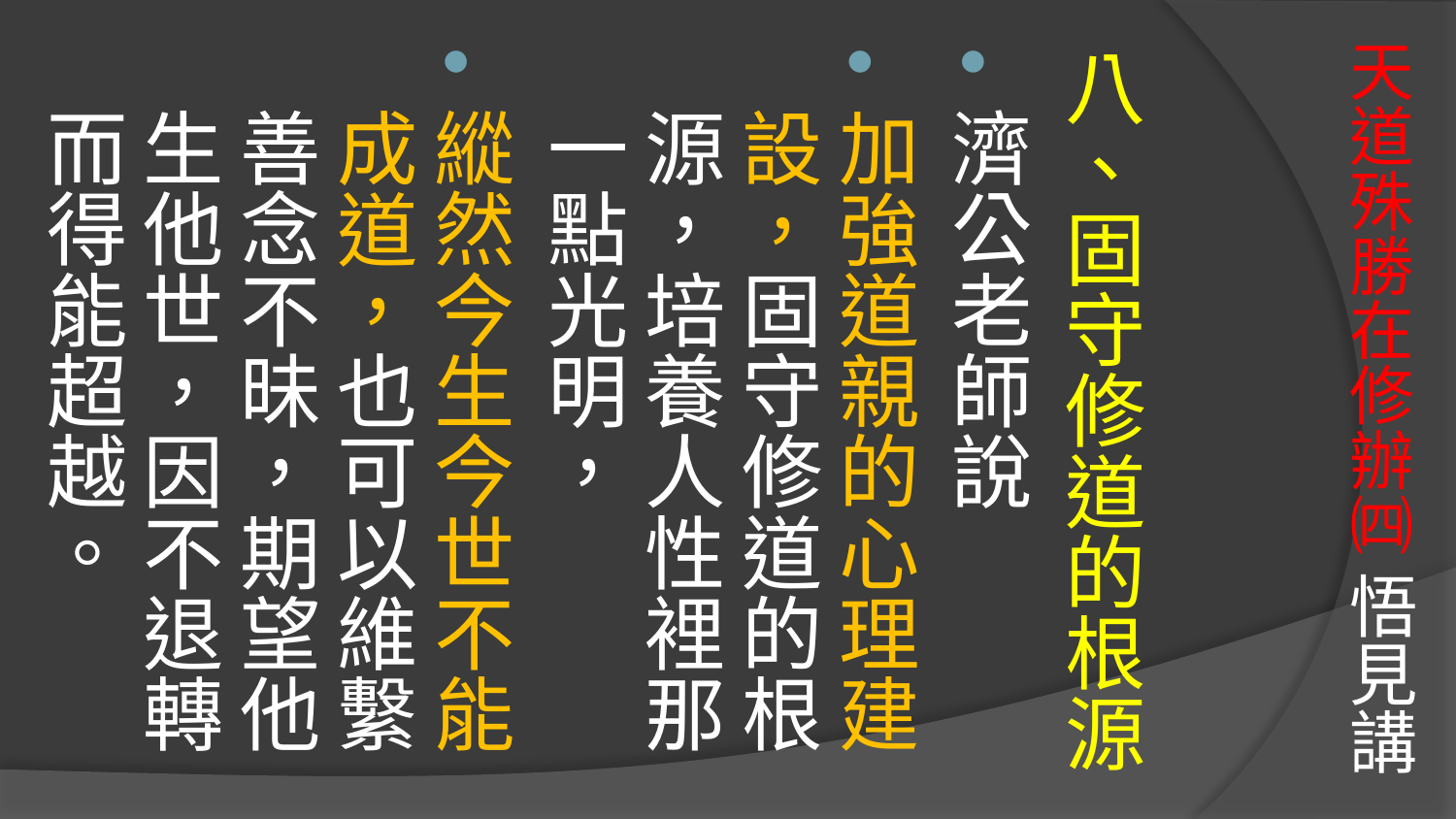

# 天道殊勝在修辦㈣ 悟見講
八、固守修道的根源
濟公老師說
加強道親的心理建設，固守修道的根源，培養人性裡那一點光明，
縱然今生今世不能成道，也可以維繫善念不昧，期望他生他世，因不退轉而得能超越。